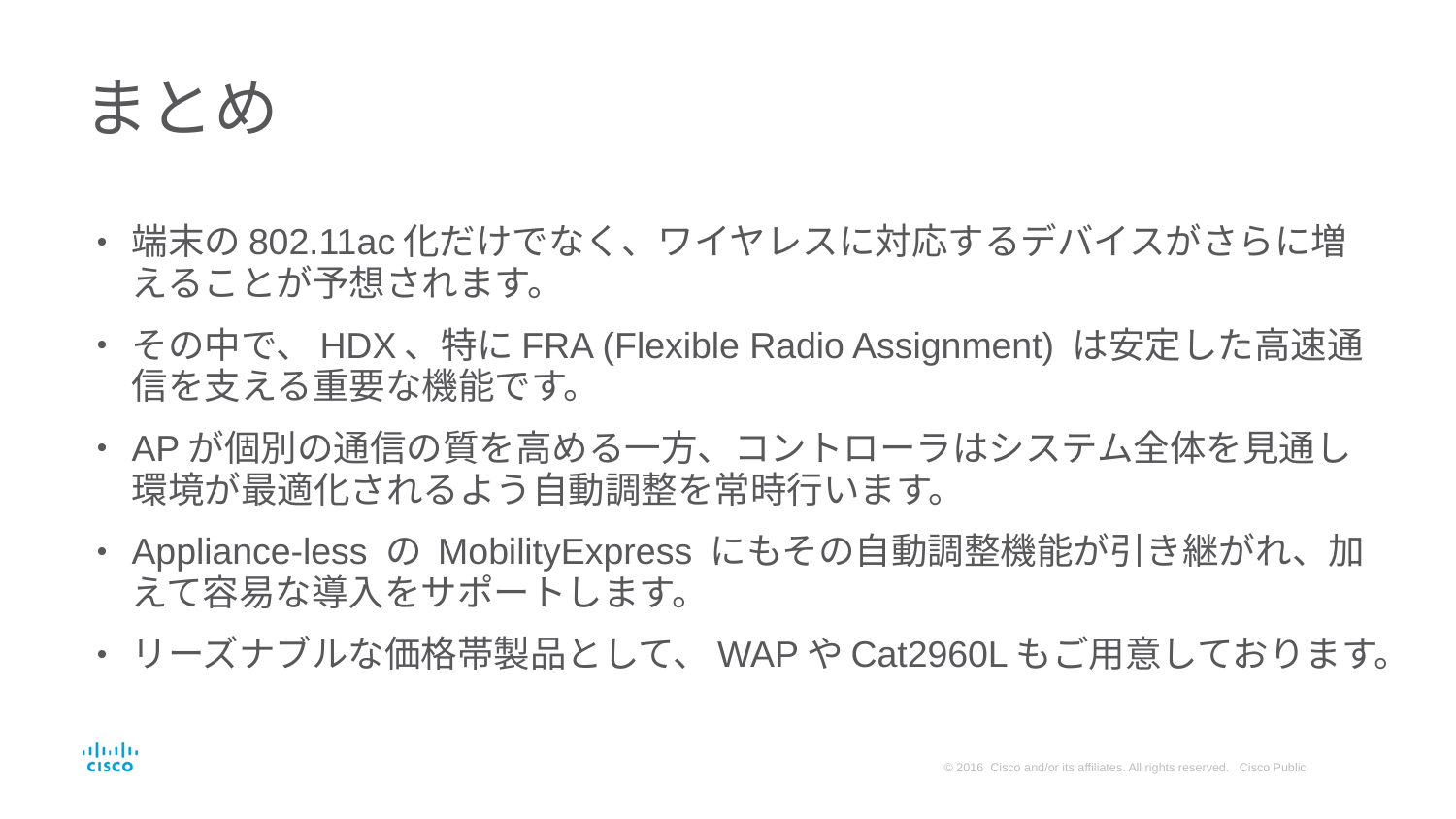

# まとめ
端末の802.11ac化だけでなく、ワイヤレスに対応するデバイスがさらに増えることが予想されます。
その中で、HDX、特にFRA (Flexible Radio Assignment) は安定した高速通信を支える重要な機能です。
APが個別の通信の質を高める一方、コントローラはシステム全体を見通し環境が最適化されるよう自動調整を常時行います。
Appliance-less の MobilityExpress にもその自動調整機能が引き継がれ、加えて容易な導入をサポートします。
リーズナブルな価格帯製品として、WAPやCat2960Lもご用意しております。